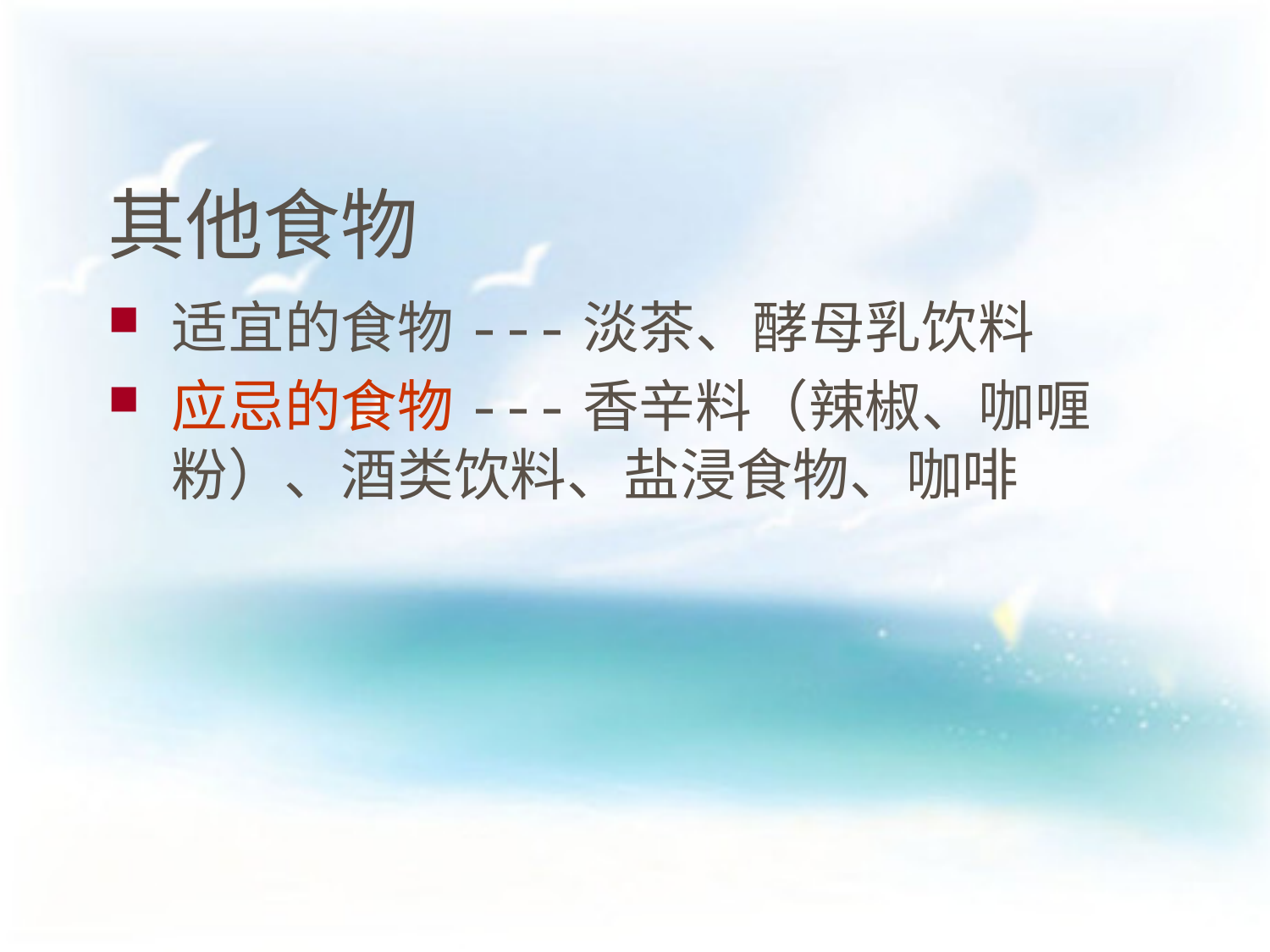

# 其他食物
适宜的食物---淡茶、酵母乳饮料
应忌的食物---香辛料（辣椒、咖喱粉）、酒类饮料、盐浸食物、咖啡